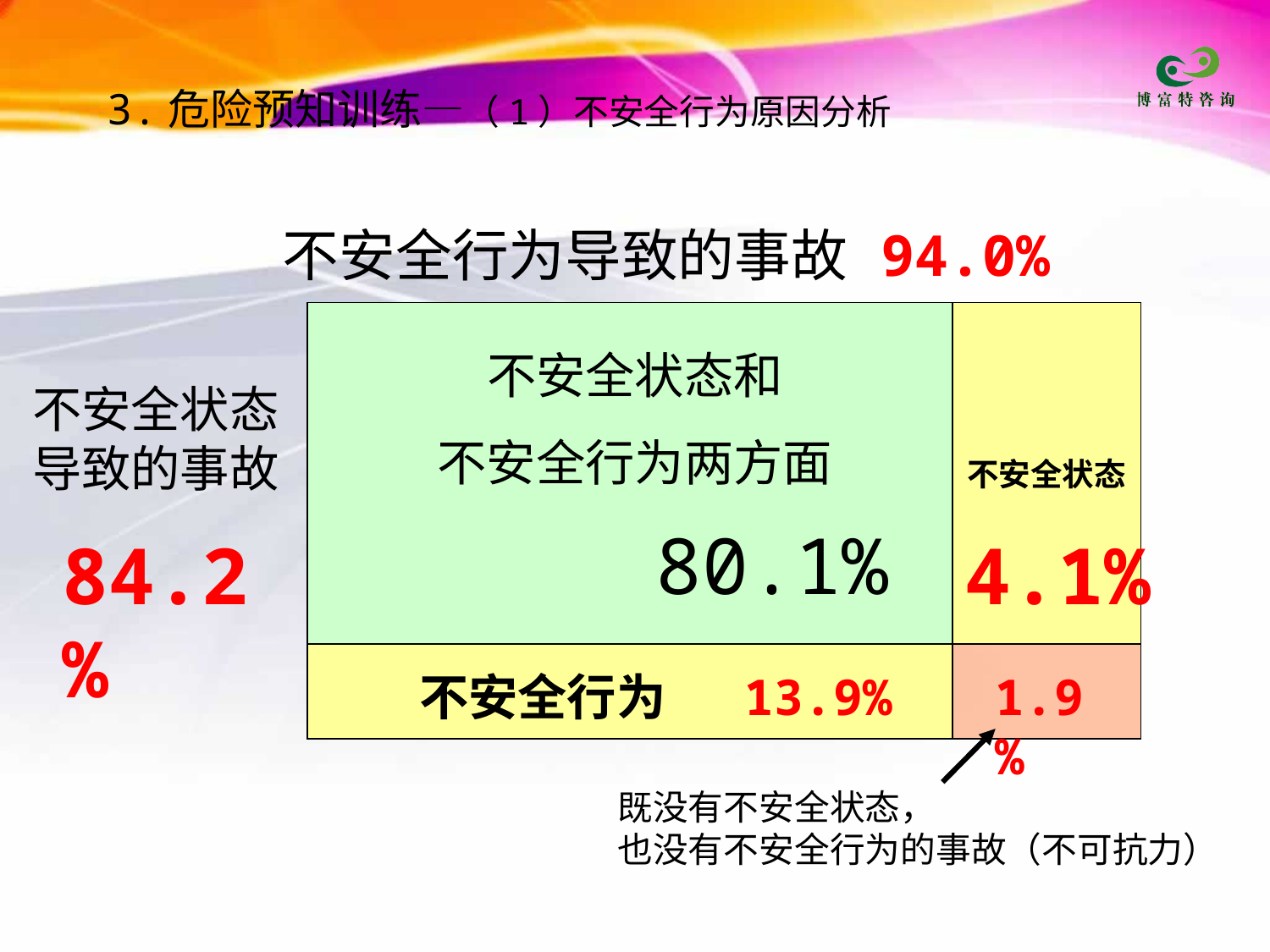

3.危险预知训练—（1）不安全行为原因分析
不安全行为导致的事故
94.0%

不安全状态
不安全状态和
不安全行为两方面
       80.1%
不安全状态导致的事故
84.2%
4.1%

不安全行为 　　13.9%
1.9%

既没有不安全状态，
也没有不安全行为的事故（不可抗力）